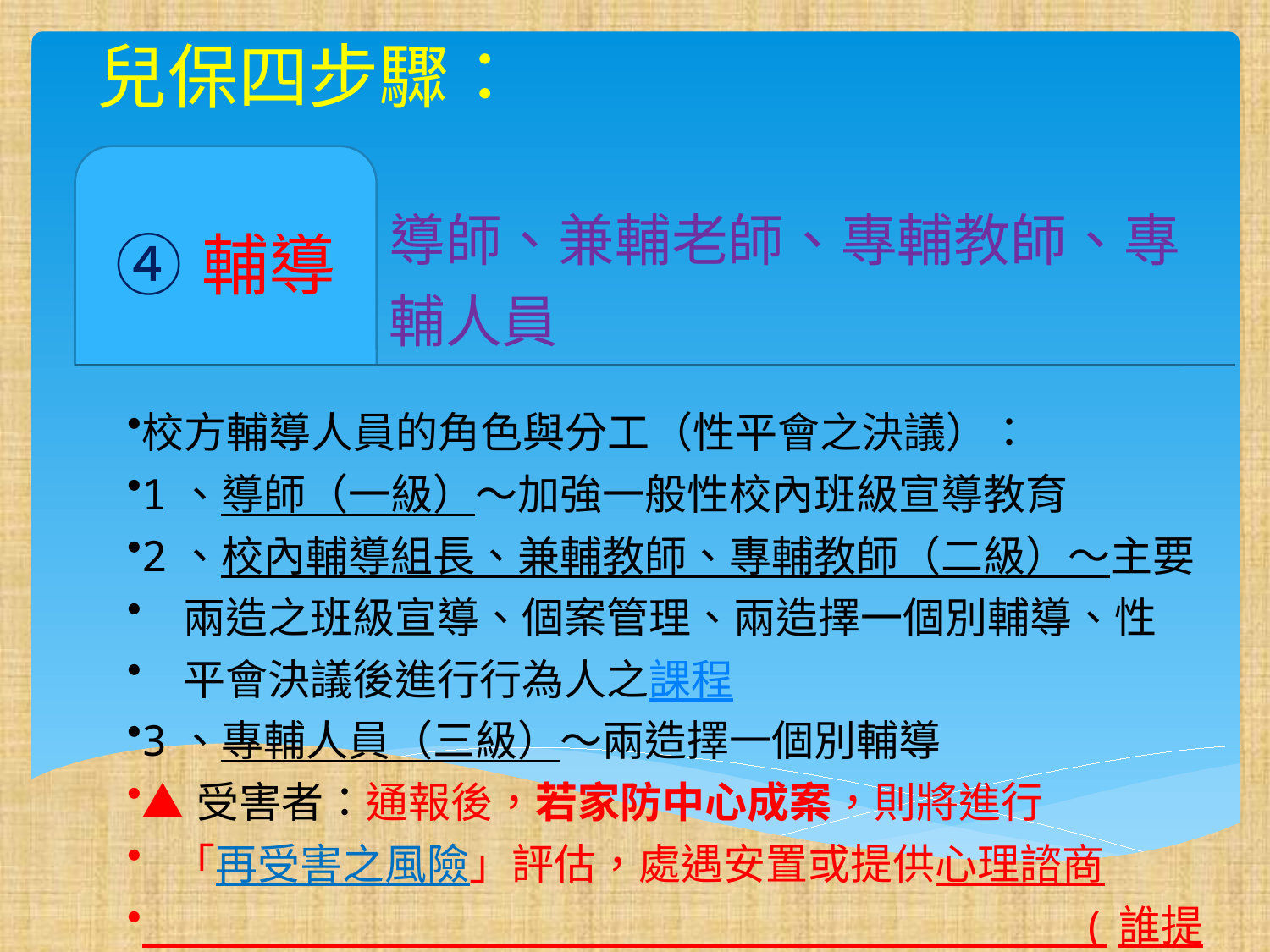

兒保四步驟：
④輔導
▲受害者：通報後，若家防中心成案，則將進行
校方輔導人員的角色與分工（性平會之決議）：
1、導師（一級）～加強一般性校內班級宣導教育
3、專輔人員（三級）～兩造擇一個別輔導
2、校內輔導組長、兼輔教師、專輔教師（二級）～主要
   兩造之班級宣導、個案管理、兩造擇一個別輔導、性
   平會決議後進行行為人之課程
  「再受害之風險」評估，處遇安置或提供心理諮商